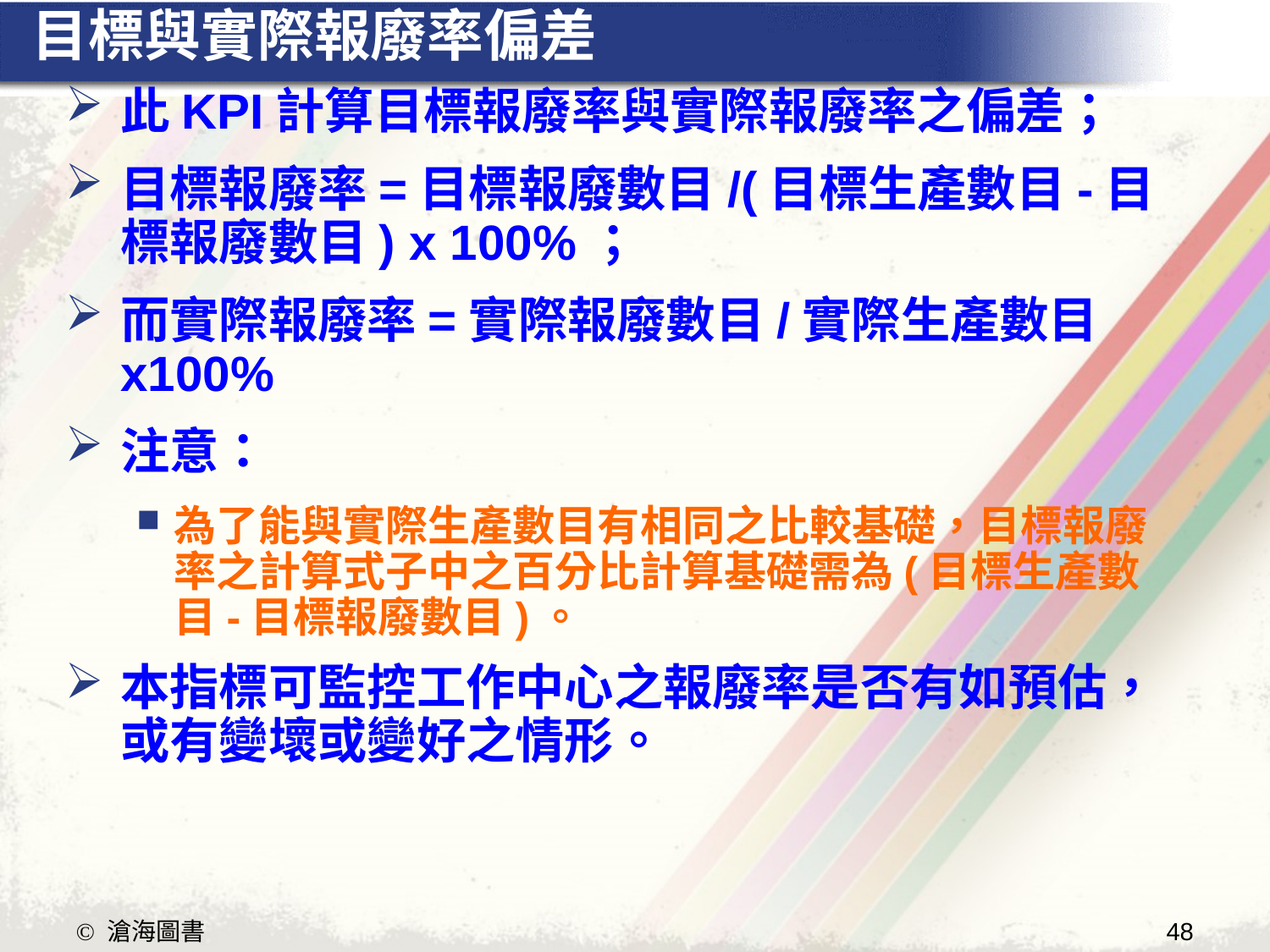

# 目標與實際報廢率偏差
此KPI計算目標報廢率與實際報廢率之偏差；
目標報廢率=目標報廢數目/(目標生產數目-目標報廢數目) x 100%；
而實際報廢率=實際報廢數目/實際生產數目 x100%
注意：
為了能與實際生產數目有相同之比較基礎，目標報廢率之計算式子中之百分比計算基礎需為(目標生產數目-目標報廢數目)。
本指標可監控工作中心之報廢率是否有如預估，或有變壞或變好之情形。
48